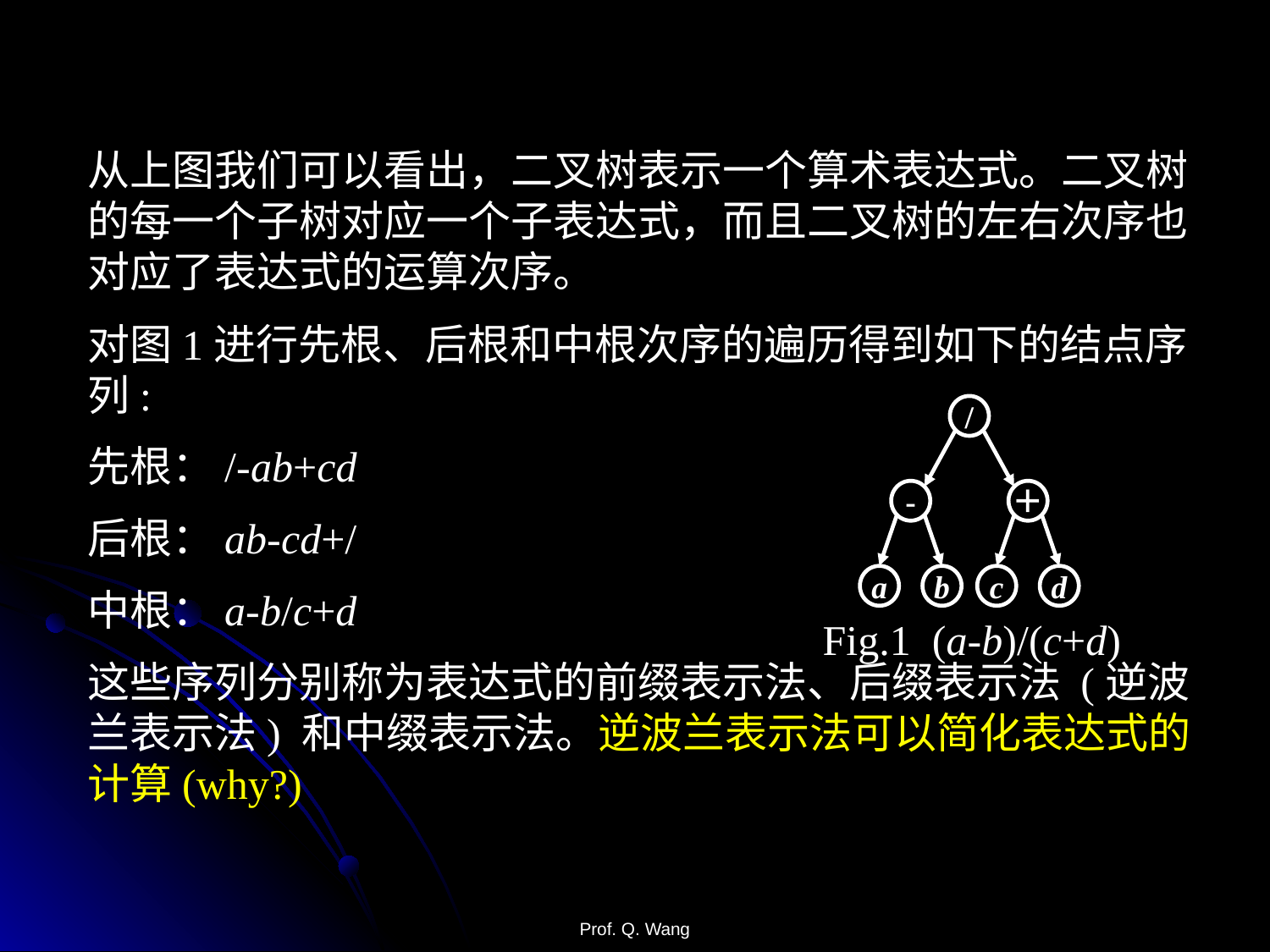

从上图我们可以看出，二叉树表示一个算术表达式。二叉树的每一个子树对应一个子表达式，而且二叉树的左右次序也对应了表达式的运算次序。
对图1进行先根、后根和中根次序的遍历得到如下的结点序列:
先根：/-ab+cd
后根：ab-cd+/
中根：a-b/c+d
这些序列分别称为表达式的前缀表示法、后缀表示法 (逆波兰表示法) 和中缀表示法。逆波兰表示法可以简化表达式的计算(why?)
/
-
＋
a
b
c
d
Fig.1  (a-b)/(c+d)

Prof. Q. Wang